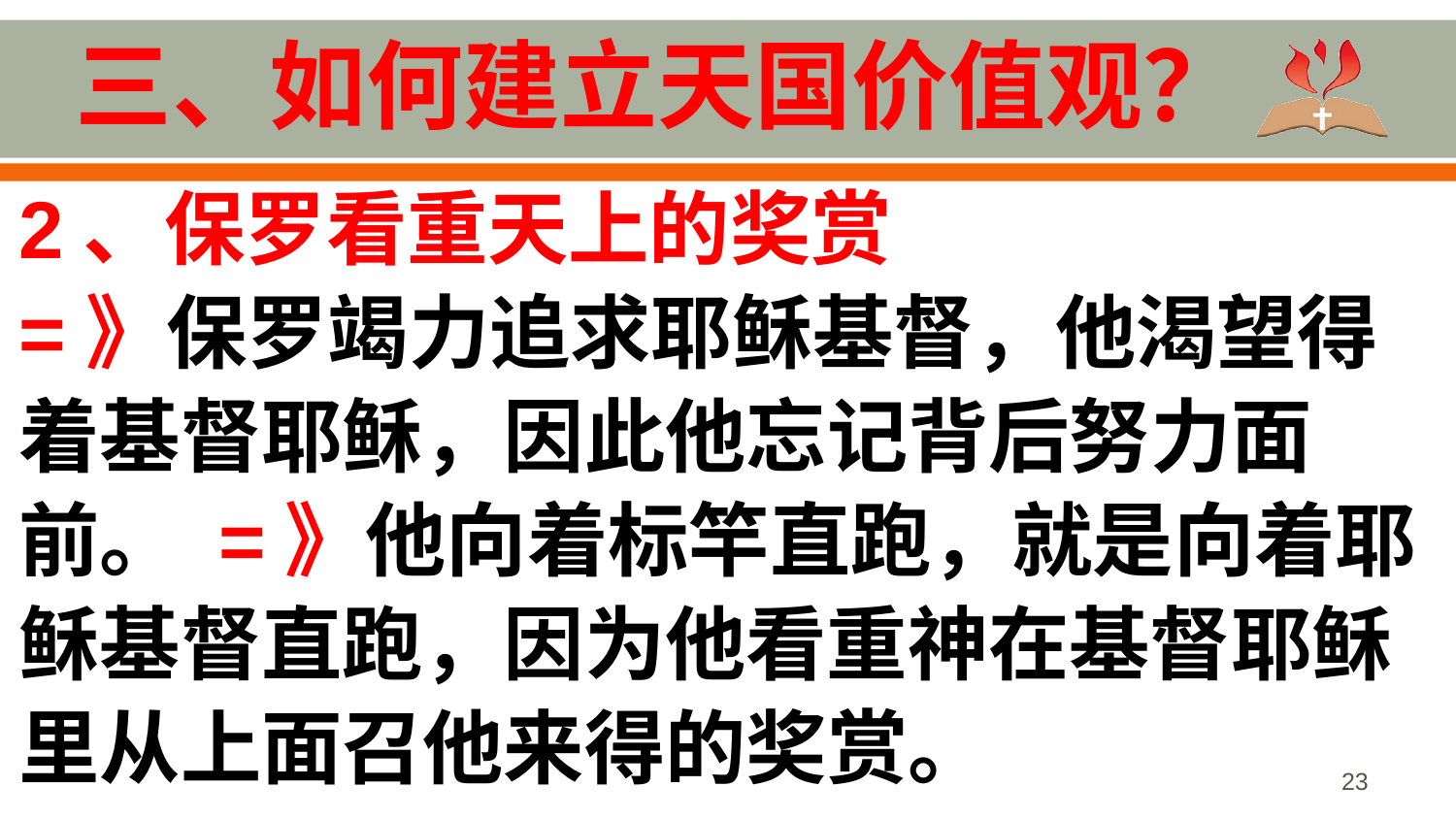

# 三、如何建立天国价值观？
2、	保罗看重天上的奖赏
=》保罗竭力追求耶稣基督，他渴望得着基督耶稣，因此他忘记背后努力面前。 =》他向着标竿直跑，就是向着耶稣基督直跑，因为他看重神在基督耶稣里从上面召他来得的奖赏。
23